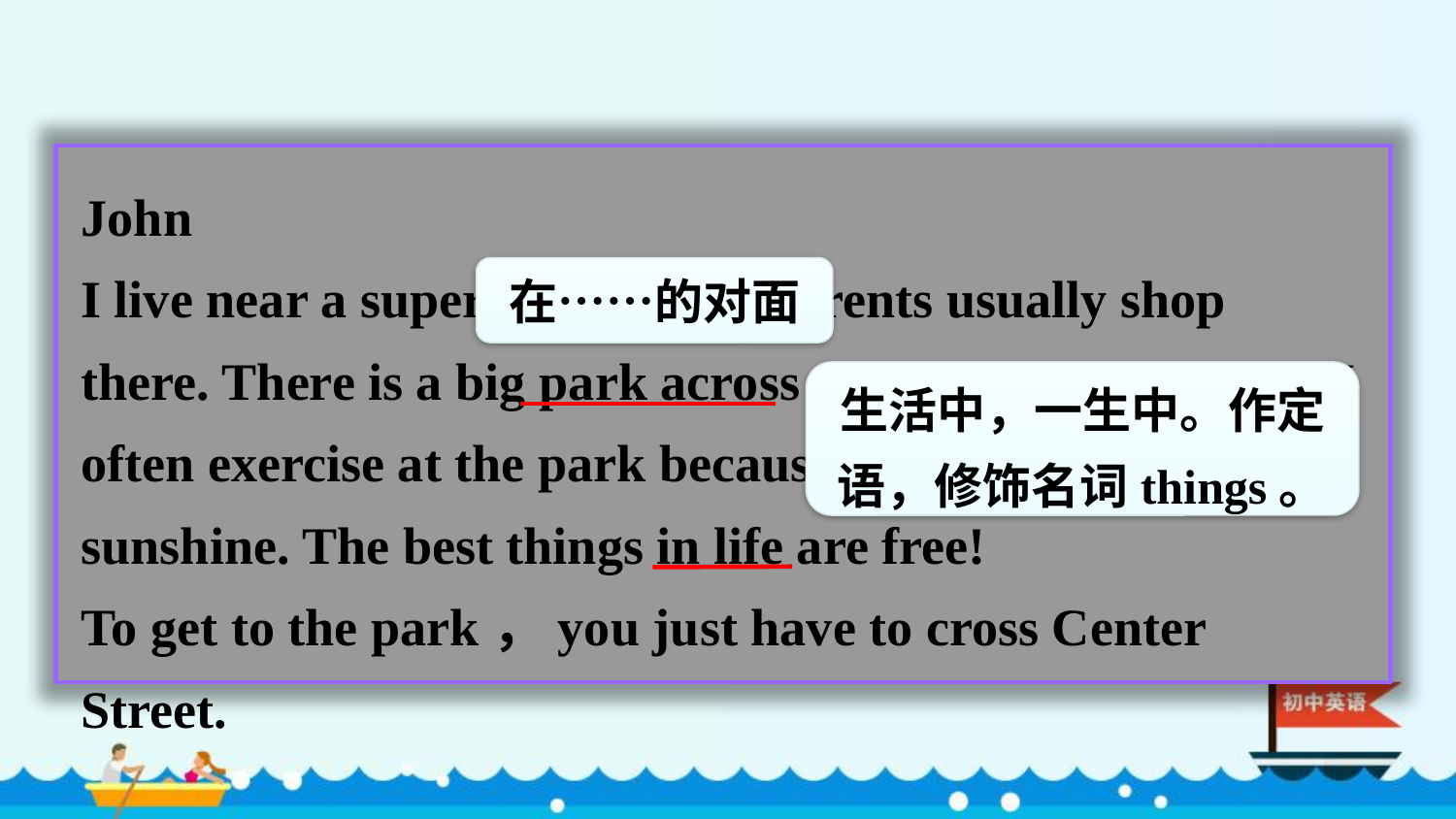

John
I live near a supermarket. My parents usually shop there. There is a big park across from the supermarket. I often exercise at the park because I love the clean air and sunshine. The best things in life are free!
To get to the park，you just have to cross Center Street.
在……的对面
生活中，一生中。作定语，修饰名词things。